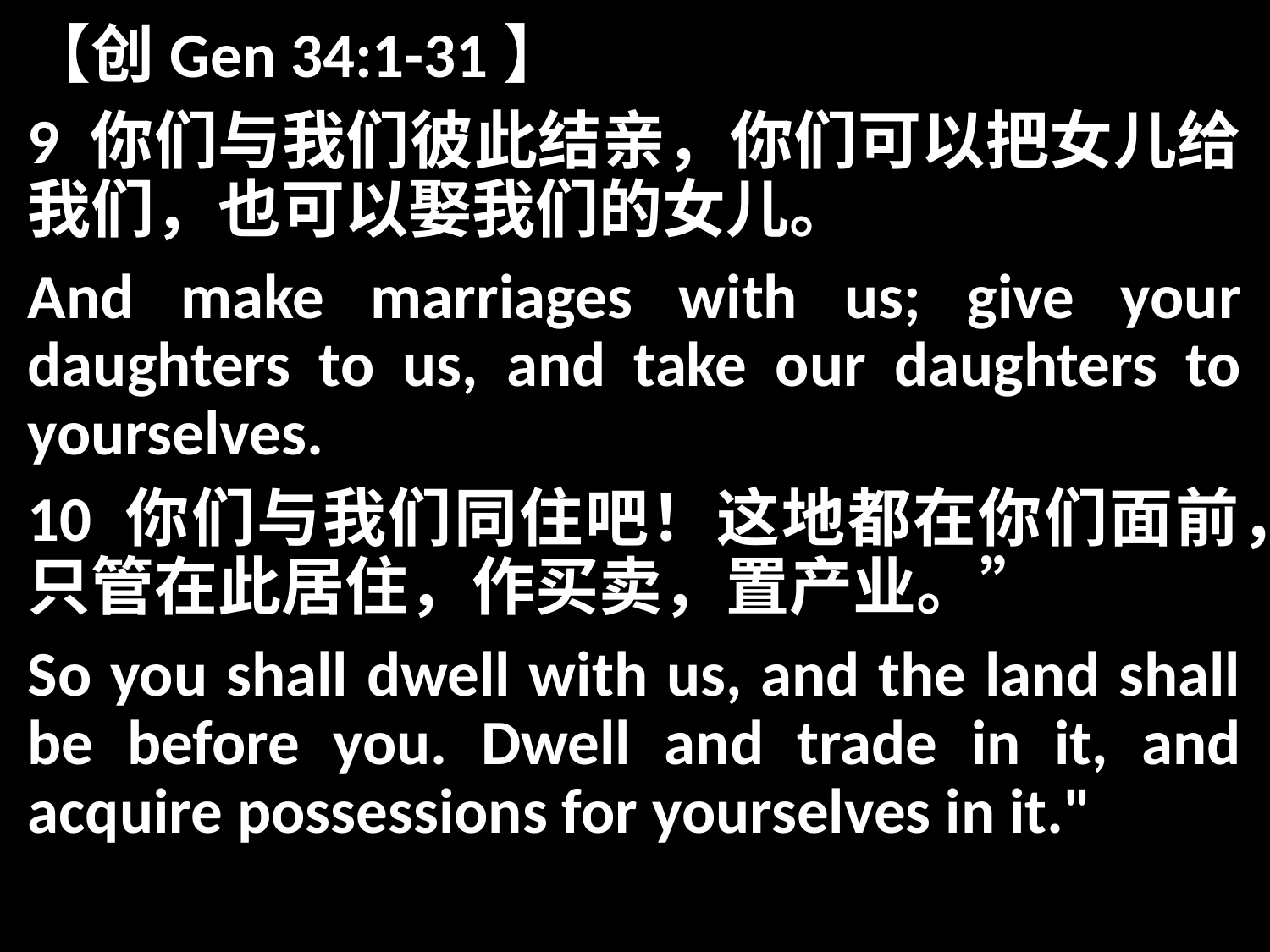

【创Gen 34:1-31】
9 你们与我们彼此结亲，你们可以把女儿给我们，也可以娶我们的女儿。
And make marriages with us; give your daughters to us, and take our daughters to yourselves.
10 你们与我们同住吧！这地都在你们面前，只管在此居住，作买卖，置产业。”
So you shall dwell with us, and the land shall be before you. Dwell and trade in it, and acquire possessions for yourselves in it."